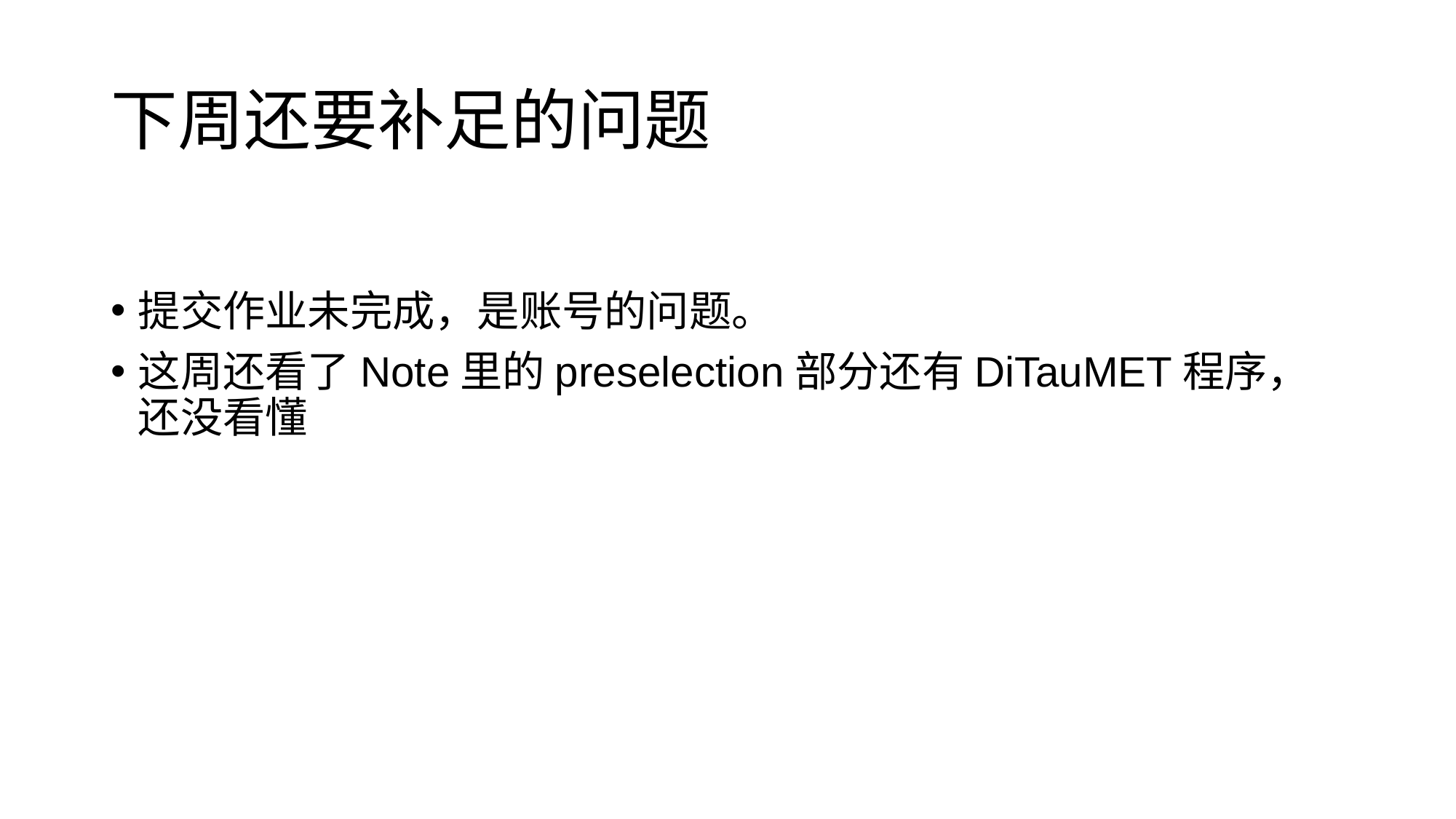

# 下周还要补足的问题

提交作业未完成，是账号的问题。
这周还看了Note里的preselection部分还有DiTauMET程序，还没看懂